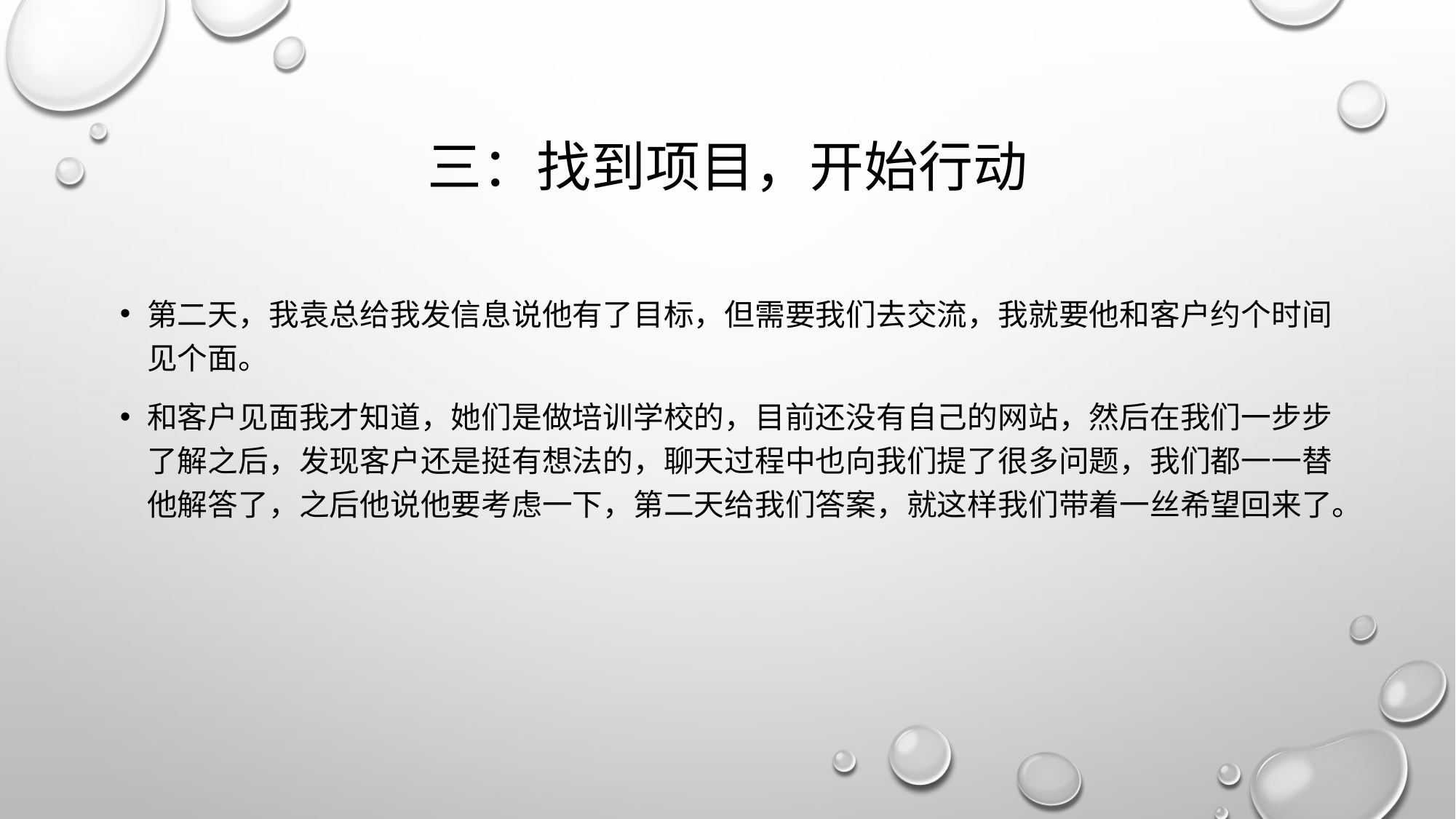

# 三：找到项目，开始行动
第二天，我袁总给我发信息说他有了目标，但需要我们去交流，我就要他和客户约个时间见个面。
和客户见面我才知道，她们是做培训学校的，目前还没有自己的网站，然后在我们一步步了解之后，发现客户还是挺有想法的，聊天过程中也向我们提了很多问题，我们都一一替他解答了，之后他说他要考虑一下，第二天给我们答案，就这样我们带着一丝希望回来了。